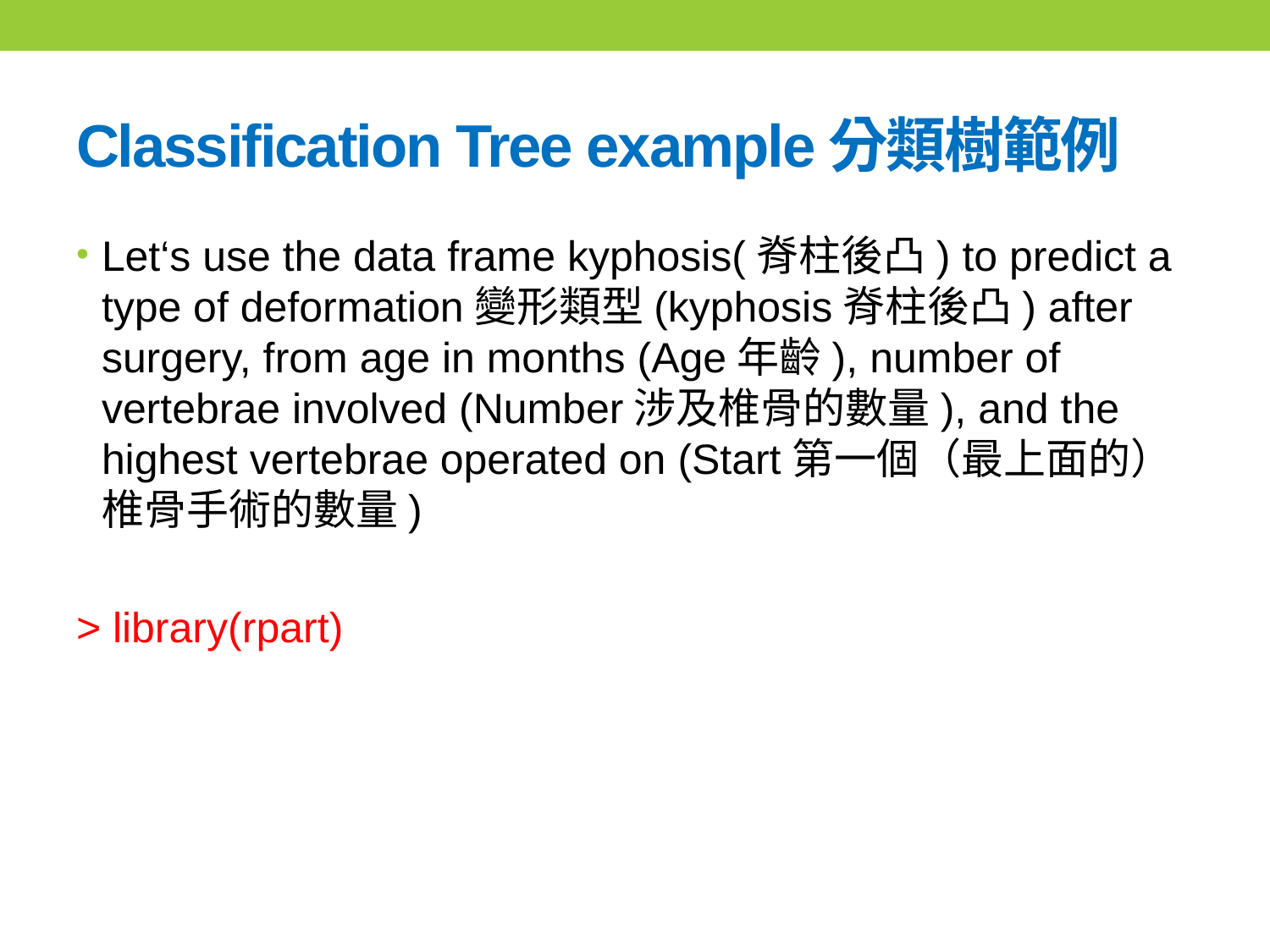

# Classification Tree example分類樹範例
Let‘s use the data frame kyphosis(脊柱後凸) to predict a type of deformation變形類型(kyphosis脊柱後凸) after surgery, from age in months (Age年齡), number of vertebrae involved (Number涉及椎骨的數量), and the highest vertebrae operated on (Start第一個（最上面的）椎骨手術的數量)

> library(rpart)